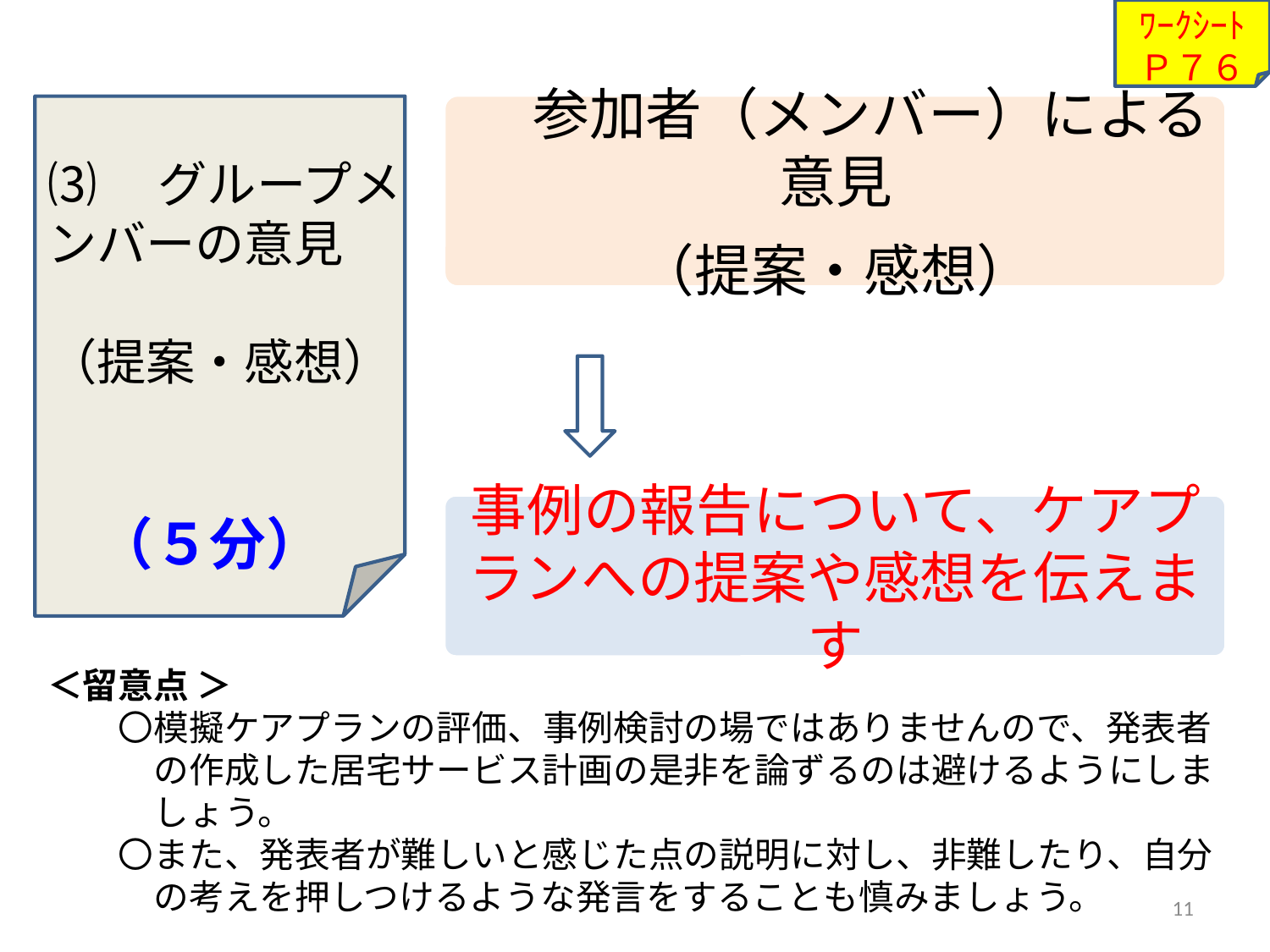

ﾜｰｸｼｰﾄ
Ｐ７６

⑶　グループメンバーの意見

（提案・感想）

　（５分）
　 　参加者（メンバー）による意見

（提案・感想）

事例の報告について、ケアプランへの提案や感想を伝えます
＜留意点 ＞
　　〇模擬ケアプランの評価、事例検討の場ではありませんので、発表者
　　　の作成した居宅サービス計画の是非を論ずるのは避けるようにしま
　　　しょう。
　　〇また、発表者が難しいと感じた点の説明に対し、非難したり、自分
　　　の考えを押しつけるような発言をすることも慎みましょう。
11